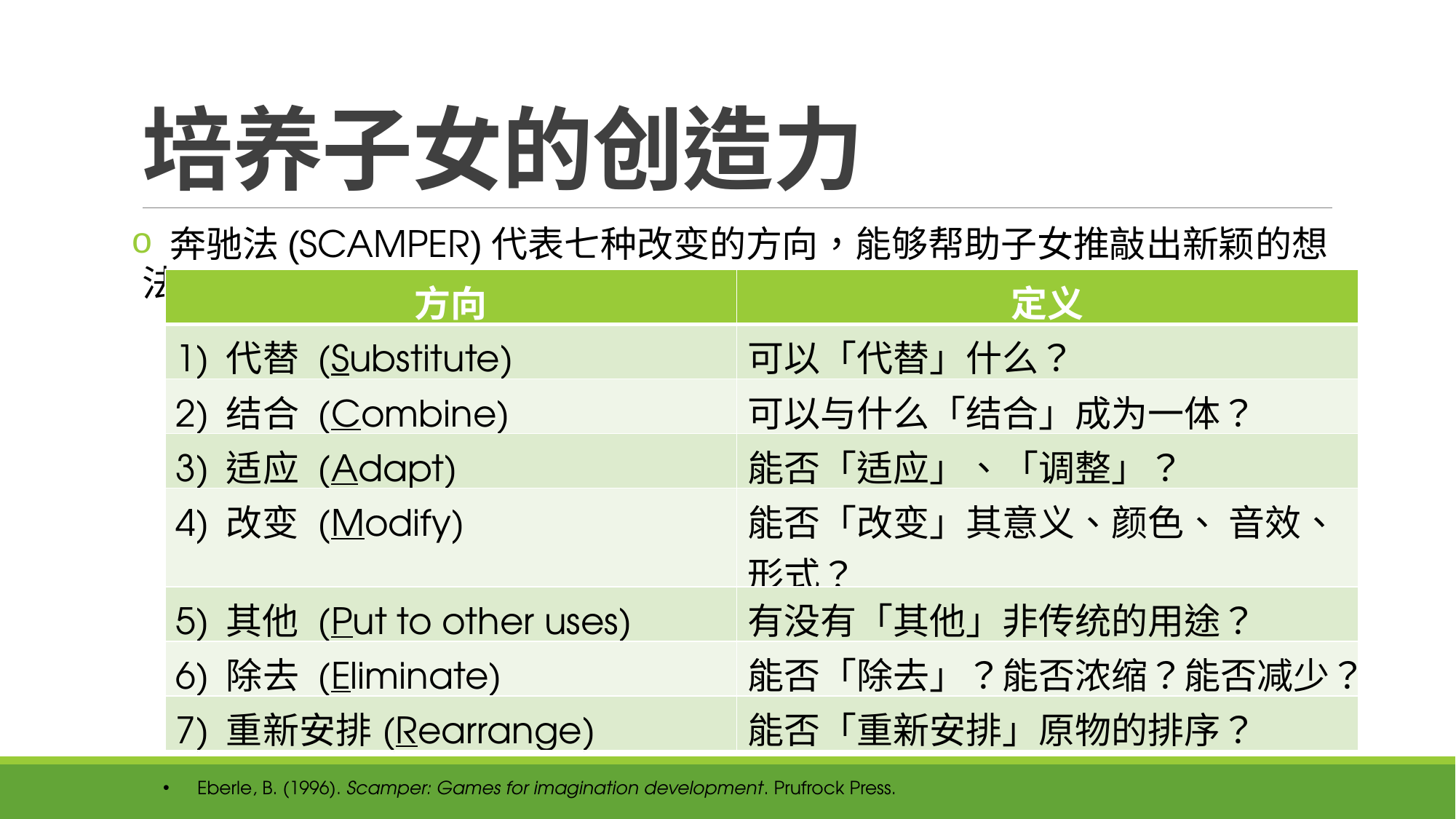

# 培养子女的创造力
 奔驰法(SCAMPER)代表七种改变的方向，能够帮助子女推敲出新颖的想法：
| 方向 | 定义 |
| --- | --- |
| 1) 代替 (Substitute) | 可以「代替」什么？ |
| 2) 结合 (Combine) | 可以与什么「结合」成为一体？ |
| 3) 适应 (Adapt) | 能否「适应」、「调整」？ |
| 4) 改变 (Modify) | 能否「改变」其意义、颜色、 音效、形式？ |
| 5) 其他 (Put to other uses) | 有没有「其他」非传统的用途？ |
| 6) 除去 (Eliminate) | 能否「除去」？能否浓缩？能否减少？ |
| 7) 重新安排(Rearrange) | 能否「重新安排」原物的排序？ |
Eberle, B. (1996). Scamper: Games for imagination development. Prufrock Press.